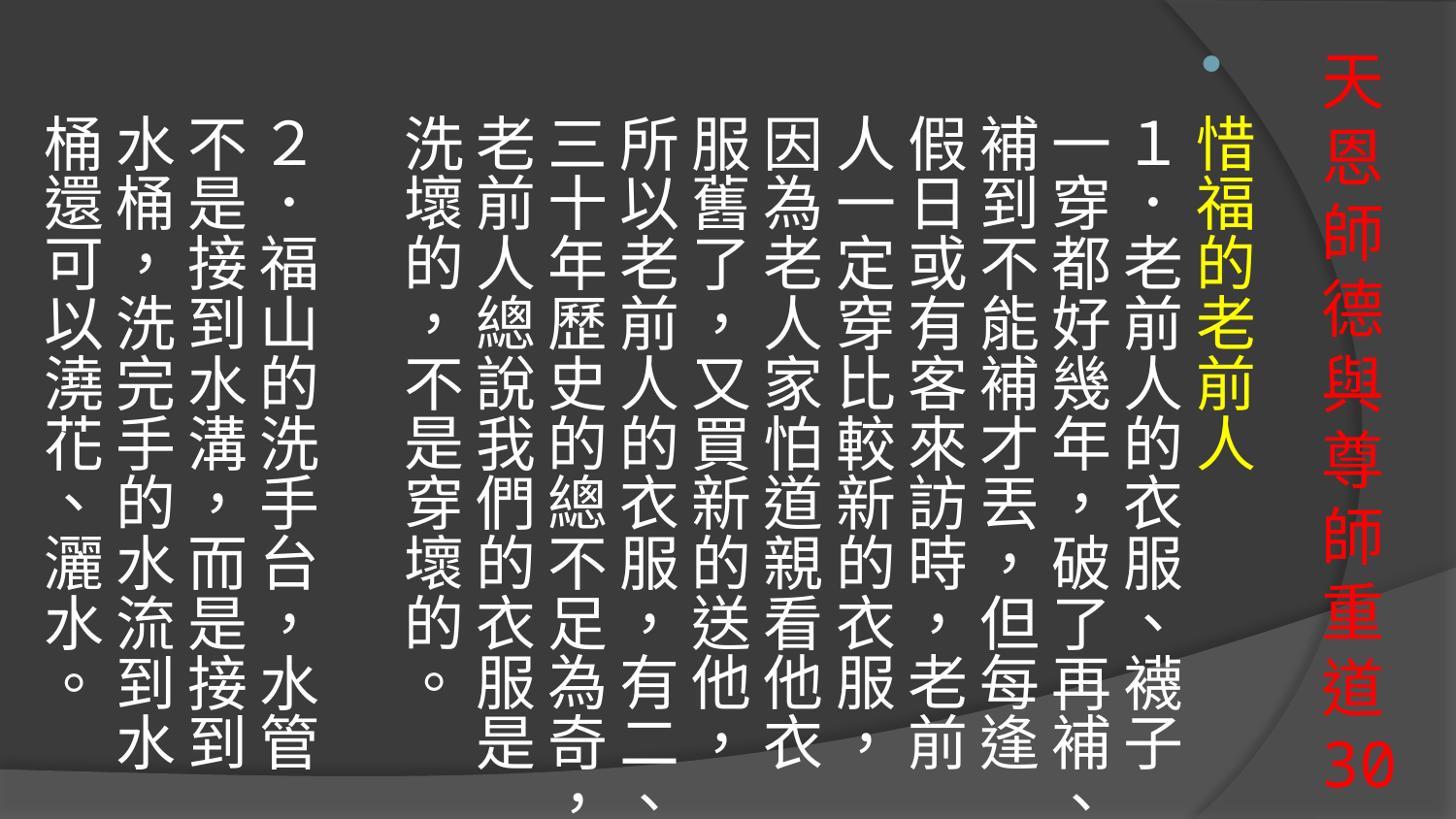

# 天恩師德與尊師重道 30
惜福的老前人
１．老前人的衣服、襪子一穿都好幾年，破了再補、補到不能補才丟，但每逢假日或有客來訪時，老前人一定穿比較新的衣服，因為老人家怕道親看他衣服舊了，又買新的送他，所以老前人的衣服，有二、三十年歷史的總不足為奇，老前人總說我們的衣服是洗壞的，不是穿壞的。
２．福山的洗手台，水管不是接到水溝，而是接到水桶，洗完手的水流到水桶還可以澆花、灑水。